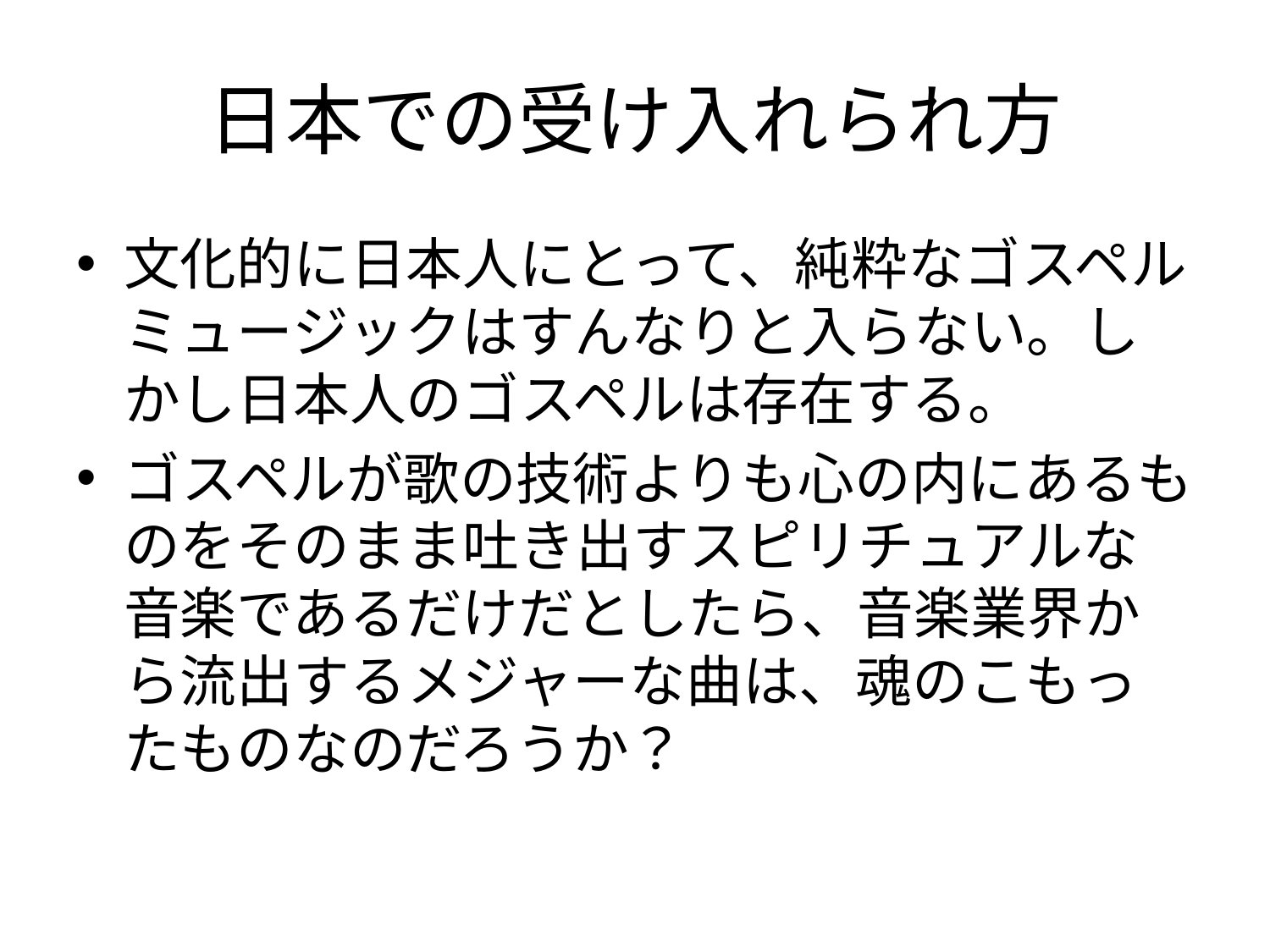

# 日本での受け入れられ方
文化的に日本人にとって、純粋なゴスペルミュージックはすんなりと入らない。しかし日本人のゴスペルは存在する。
ゴスペルが歌の技術よりも心の内にあるものをそのまま吐き出すスピリチュアルな音楽であるだけだとしたら、音楽業界から流出するメジャーな曲は、魂のこもったものなのだろうか？